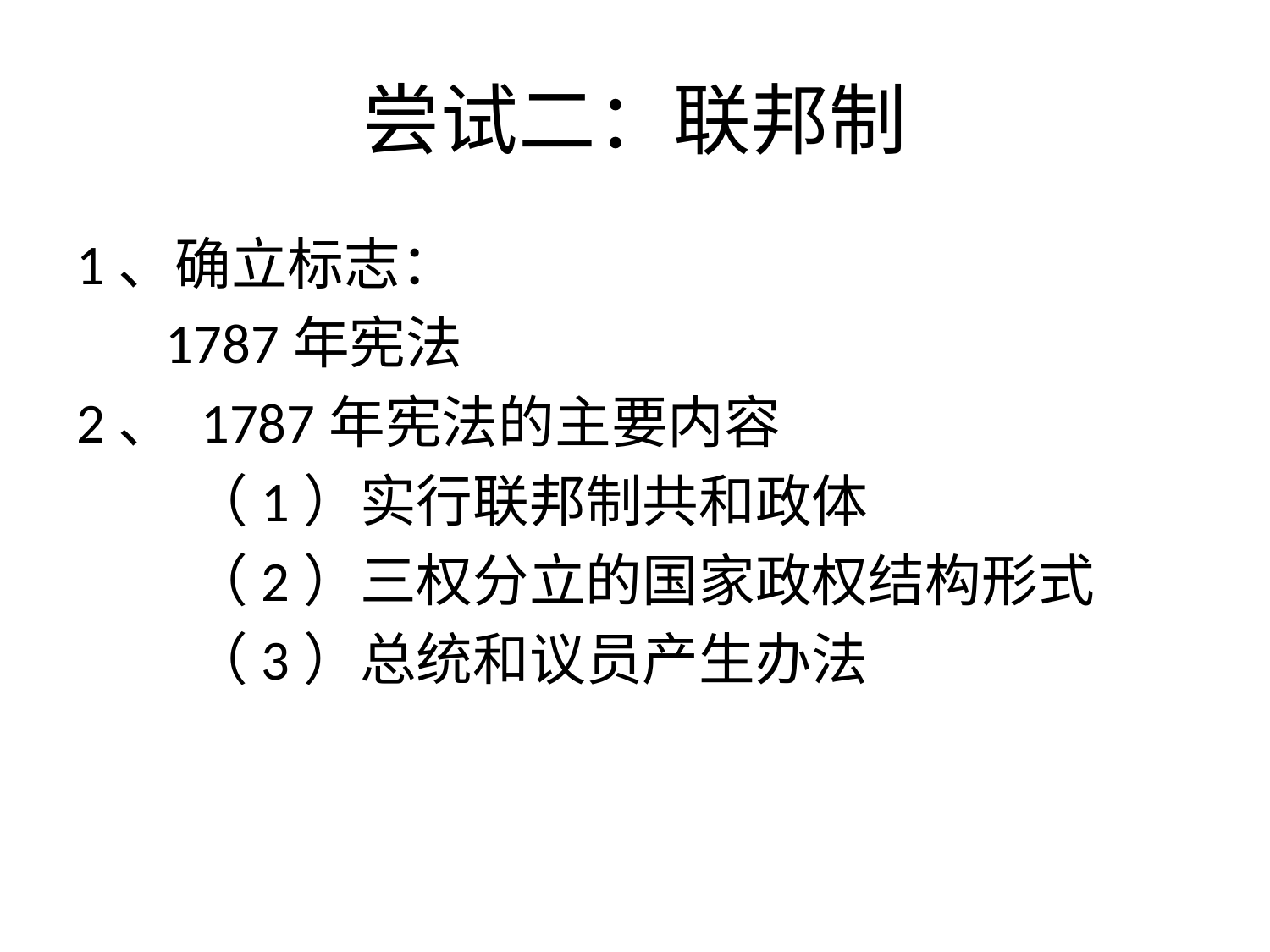

# 尝试二：联邦制
1、确立标志：
       1787年宪法
2、 1787年宪法的主要内容
        （1）实行联邦制共和政体
        （2）三权分立的国家政权结构形式
        （3）总统和议员产生办法